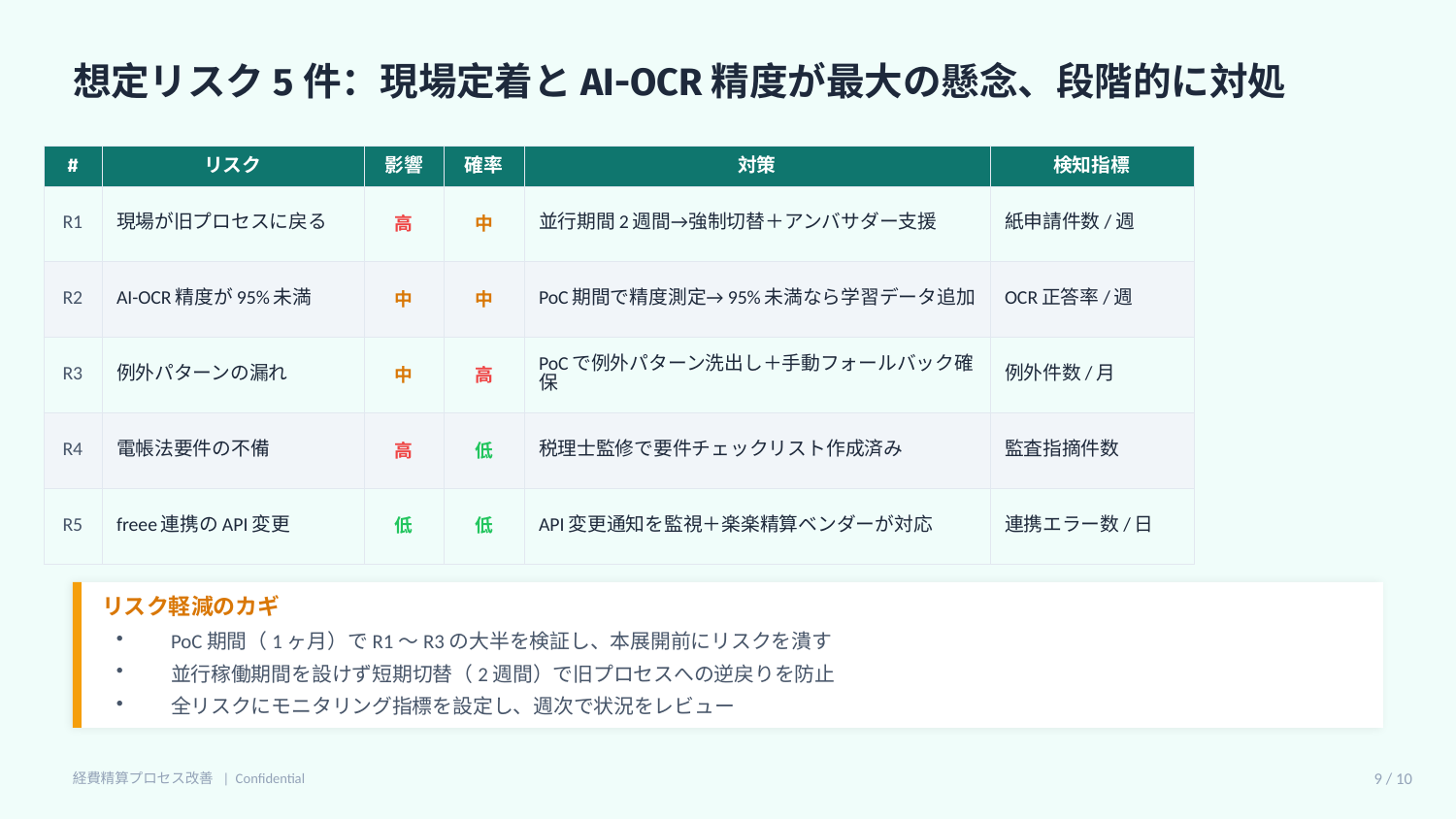

想定リスク5件：現場定着とAI-OCR精度が最大の懸念、段階的に対処
| # | リスク | 影響 | 確率 | 対策 | 検知指標 |
| --- | --- | --- | --- | --- | --- |
| R1 | 現場が旧プロセスに戻る | 高 | 中 | 並行期間2週間→強制切替＋アンバサダー支援 | 紙申請件数/週 |
| R2 | AI-OCR精度が95%未満 | 中 | 中 | PoC期間で精度測定→95%未満なら学習データ追加 | OCR正答率/週 |
| R3 | 例外パターンの漏れ | 中 | 高 | PoCで例外パターン洗出し＋手動フォールバック確保 | 例外件数/月 |
| R4 | 電帳法要件の不備 | 高 | 低 | 税理士監修で要件チェックリスト作成済み | 監査指摘件数 |
| R5 | freee連携のAPI変更 | 低 | 低 | API変更通知を監視＋楽楽精算ベンダーが対応 | 連携エラー数/日 |

リスク軽減のカギ
PoC期間（1ヶ月）でR1〜R3の大半を検証し、本展開前にリスクを潰す
並行稼働期間を設けず短期切替（2週間）で旧プロセスへの逆戻りを防止
全リスクにモニタリング指標を設定し、週次で状況をレビュー
経費精算プロセス改善  |  Confidential
9 / 10